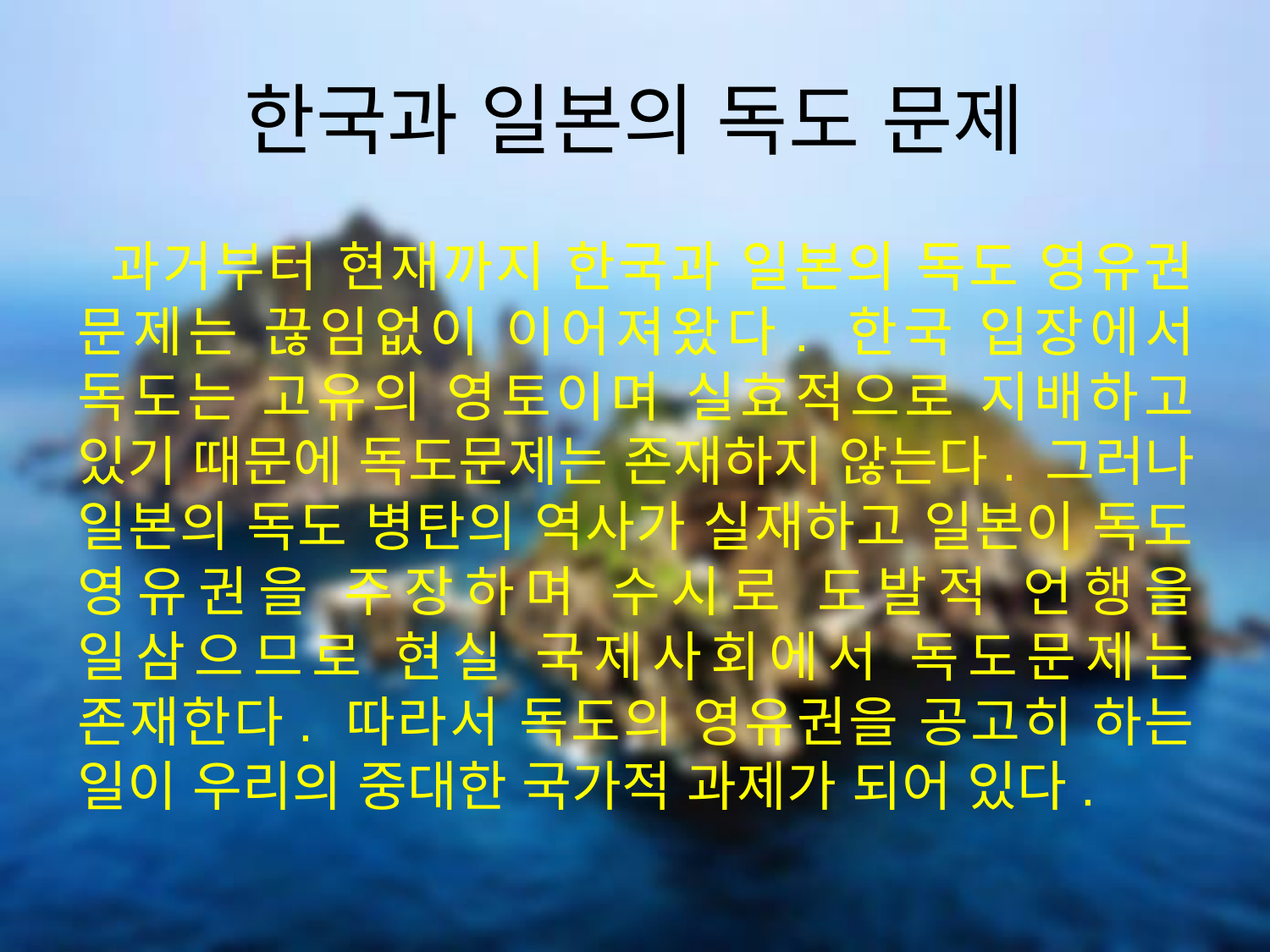

# 한국과 일본의 독도 문제
 과거부터 현재까지 한국과 일본의 독도 영유권 문제는 끊임없이 이어져왔다. 한국 입장에서 독도는 고유의 영토이며 실효적으로 지배하고 있기 때문에 독도문제는 존재하지 않는다. 그러나 일본의 독도 병탄의 역사가 실재하고 일본이 독도 영유권을 주장하며 수시로 도발적 언행을 일삼으므로 현실 국제사회에서 독도문제는 존재한다. 따라서 독도의 영유권을 공고히 하는 일이 우리의 중대한 국가적 과제가 되어 있다.